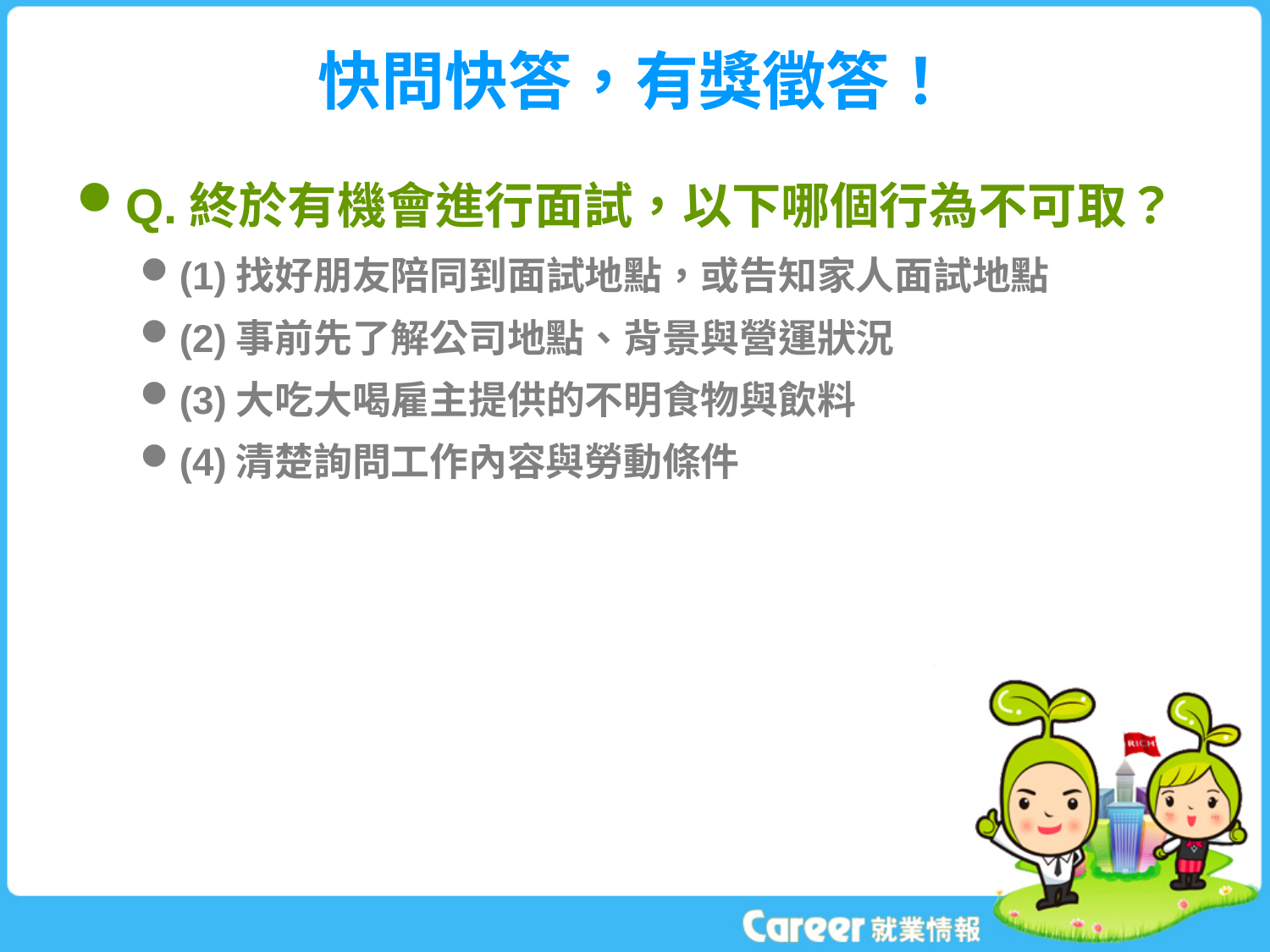

# 快問快答，有獎徵答！
Q.終於有機會進行面試，以下哪個行為不可取？
(1)找好朋友陪同到面試地點，或告知家人面試地點
(2)事前先了解公司地點、背景與營運狀況
(3)大吃大喝雇主提供的不明食物與飲料
(4)清楚詢問工作內容與勞動條件